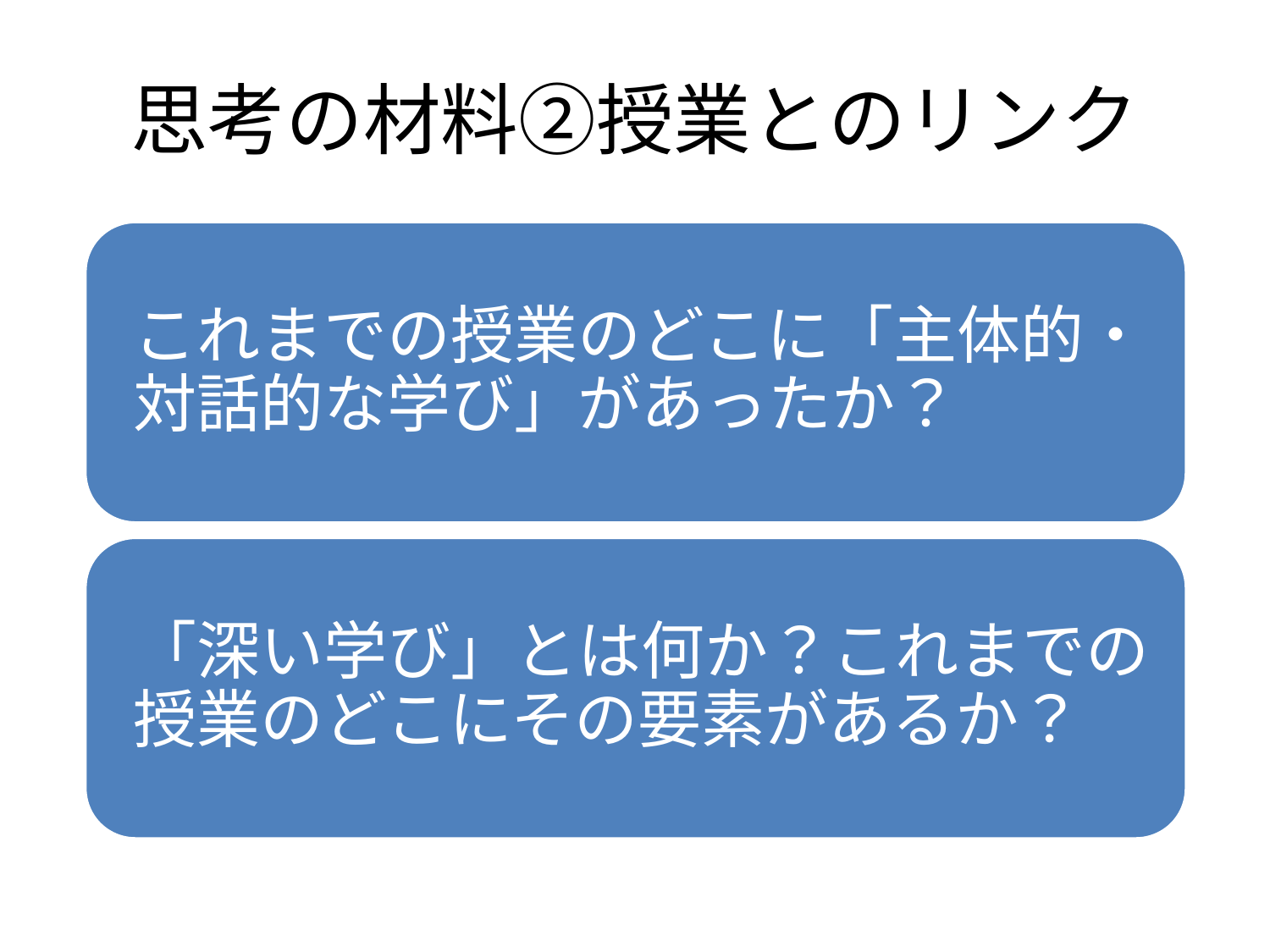

# 思考の材料②授業とのリンク
これまでの授業のどこに「主体的・対話的な学び」があったか？
「深い学び」とは何か？これまでの授業のどこにその要素があるか？